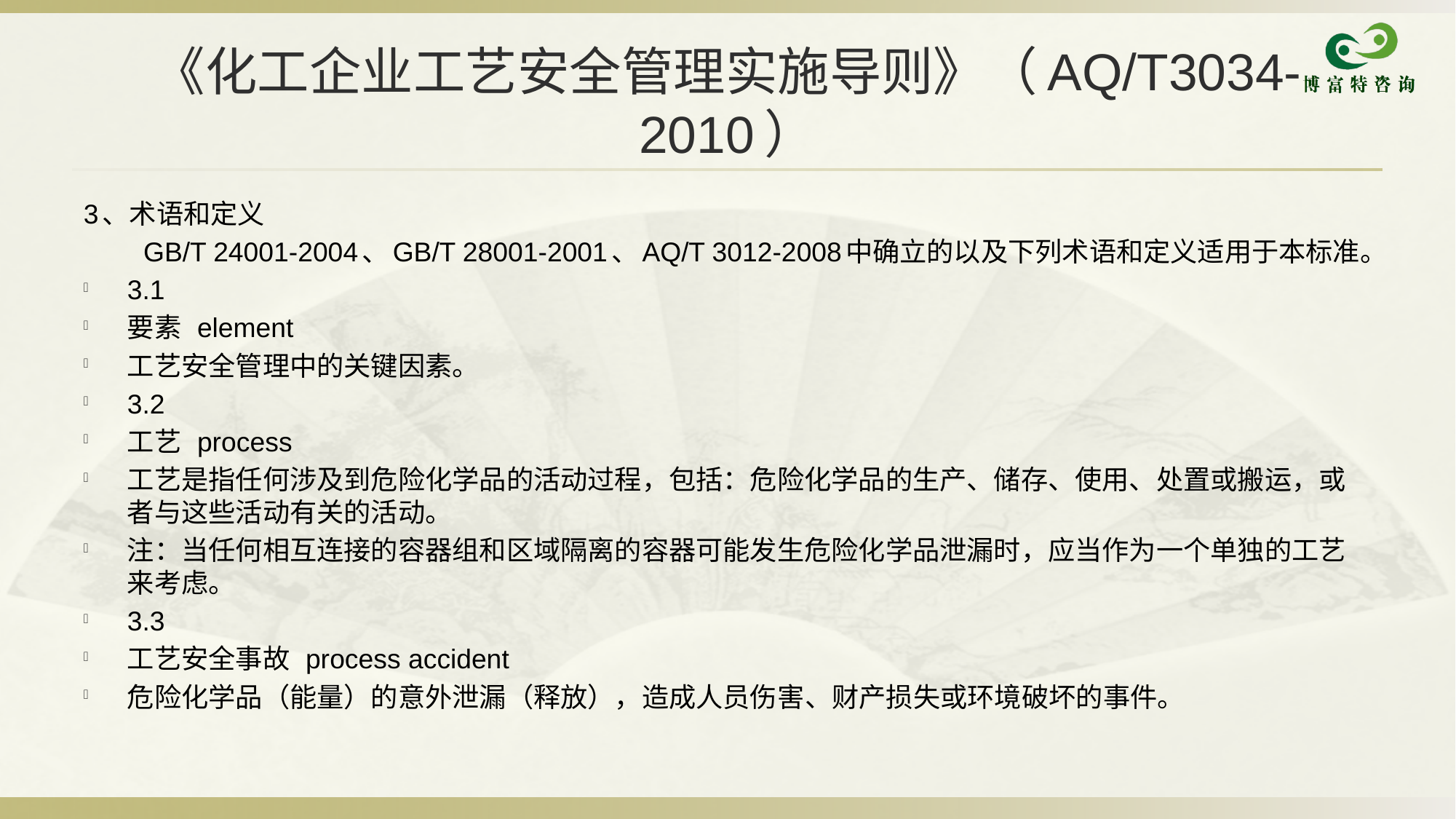

# 《化工企业工艺安全管理实施导则》（AQ/T3034-2010）
3、术语和定义
        GB/T 24001-2004、GB/T 28001-2001、AQ/T 3012-2008中确立的以及下列术语和定义适用于本标准。
3.1
要素  element
工艺安全管理中的关键因素。
3.2
工艺  process
工艺是指任何涉及到危险化学品的活动过程，包括：危险化学品的生产、储存、使用、处置或搬运，或者与这些活动有关的活动。
注：当任何相互连接的容器组和区域隔离的容器可能发生危险化学品泄漏时，应当作为一个单独的工艺来考虑。
3.3
工艺安全事故  process accident
危险化学品（能量）的意外泄漏（释放），造成人员伤害、财产损失或环境破坏的事件。